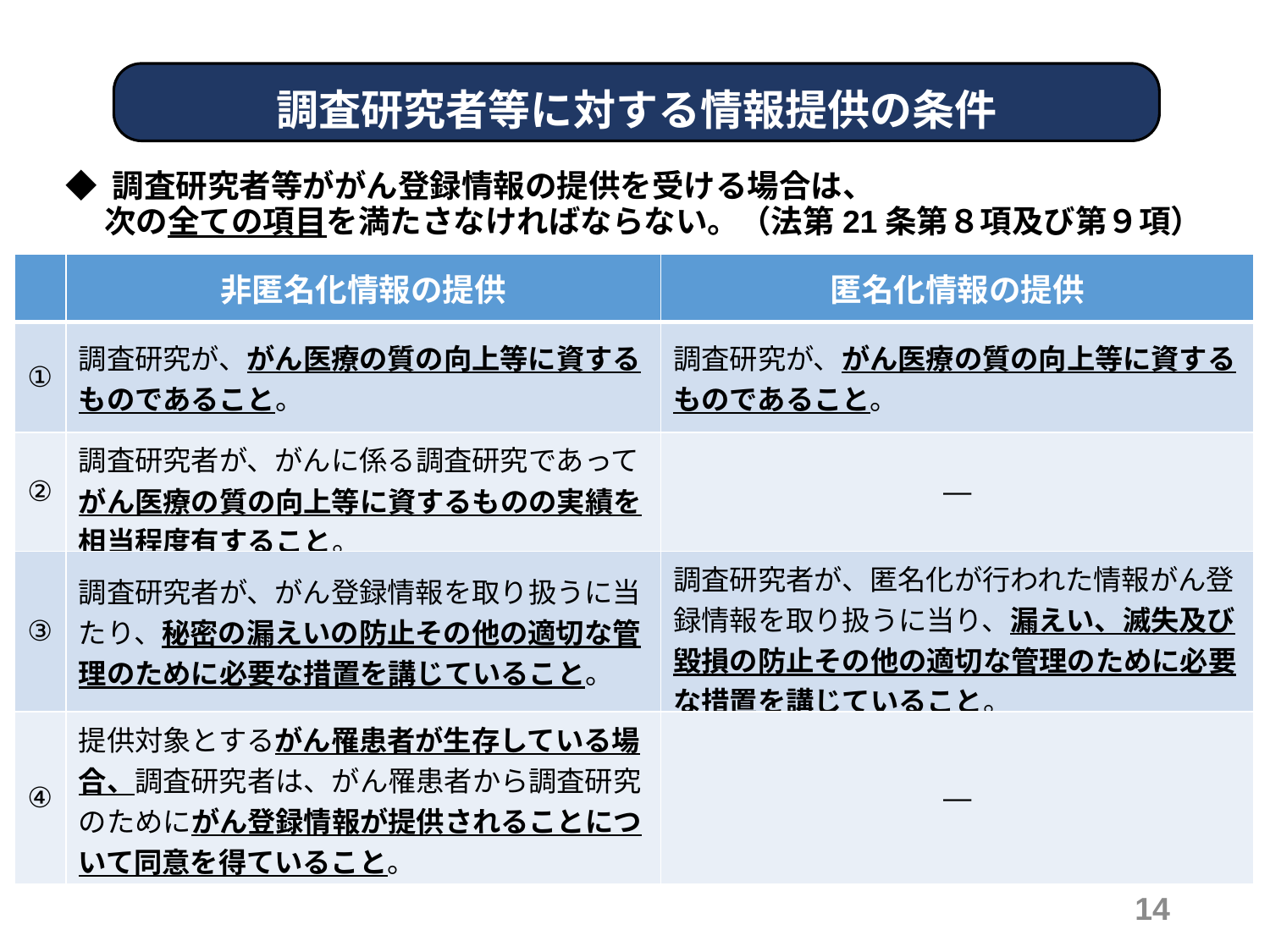

調査研究者等に対する情報提供の条件
◆ 調査研究者等ががん登録情報の提供を受ける場合は、
　 次の全ての項目を満たさなければならない。（法第21条第８項及び第９項）
|  | 非匿名化情報の提供 | 匿名化情報の提供 |
| --- | --- | --- |
| ① | 調査研究が、がん医療の質の向上等に資するものであること。 | 調査研究が、がん医療の質の向上等に資するものであること。 |
| ② | 調査研究者が、がんに係る調査研究であってがん医療の質の向上等に資するものの実績を相当程度有すること。 | ― |
| ③ | 調査研究者が、がん登録情報を取り扱うに当たり、秘密の漏えいの防止その他の適切な管理のために必要な措置を講じていること。 | 調査研究者が、匿名化が行われた情報がん登録情報を取り扱うに当り、漏えい、滅失及び毀損の防止その他の適切な管理のために必要な措置を講じていること。 |
| ④ | 提供対象とするがん罹患者が生存している場合、調査研究者は、がん罹患者から調査研究のためにがん登録情報が提供されることについて同意を得ていること。 | ― |
14